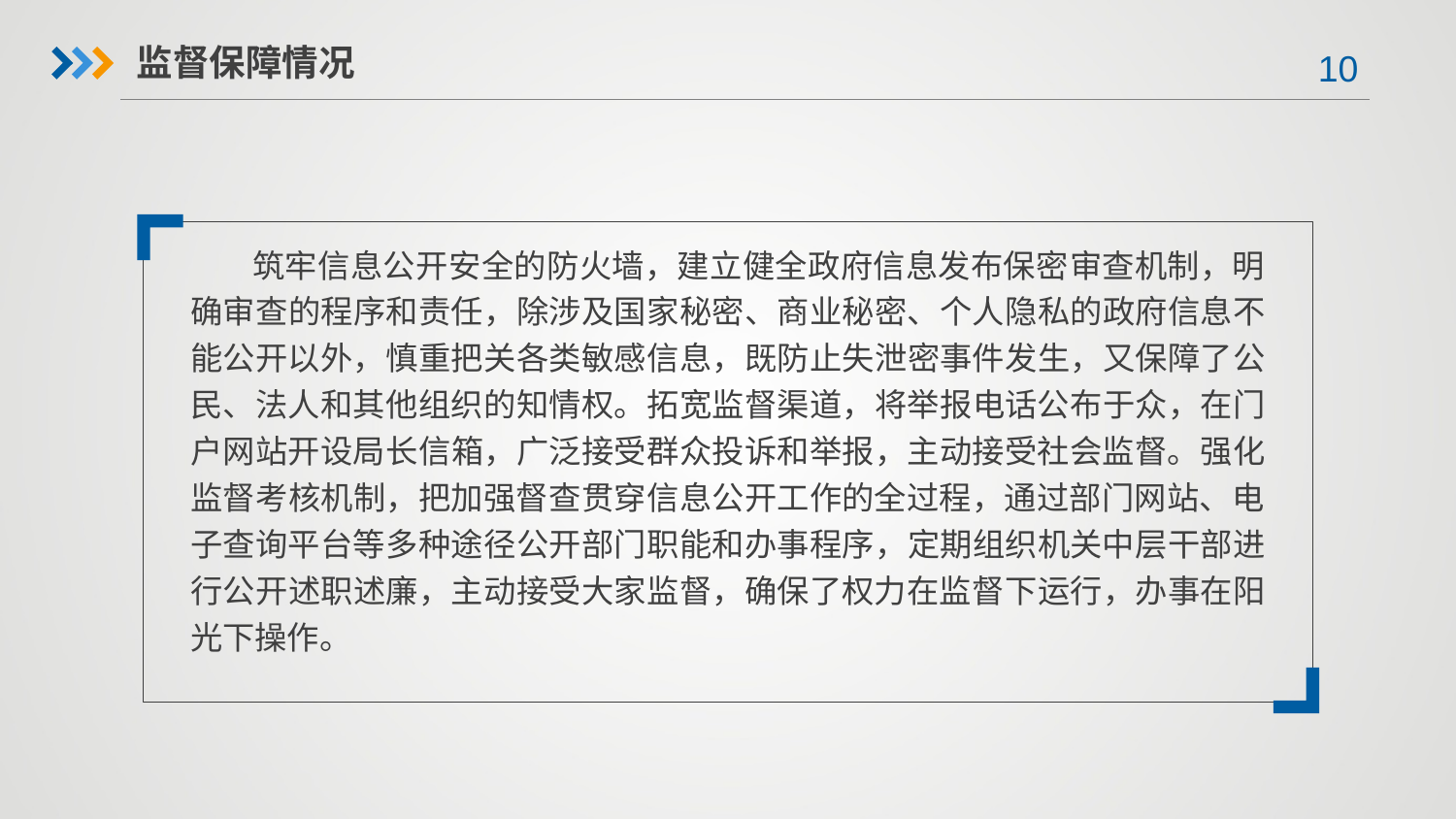

监督保障情况

       筑牢信息公开安全的防火墙，建立健全政府信息发布保密审查机制，明确审查的程序和责任，除涉及国家秘密、商业秘密、个人隐私的政府信息不能公开以外，慎重把关各类敏感信息，既防止失泄密事件发生，又保障了公民、法人和其他组织的知情权。拓宽监督渠道，将举报电话公布于众，在门户网站开设局长信箱，广泛接受群众投诉和举报，主动接受社会监督。强化监督考核机制，把加强督查贯穿信息公开工作的全过程，通过部门网站、电子查询平台等多种途径公开部门职能和办事程序，定期组织机关中层干部进行公开述职述廉，主动接受大家监督，确保了权力在监督下运行，办事在阳光下操作。